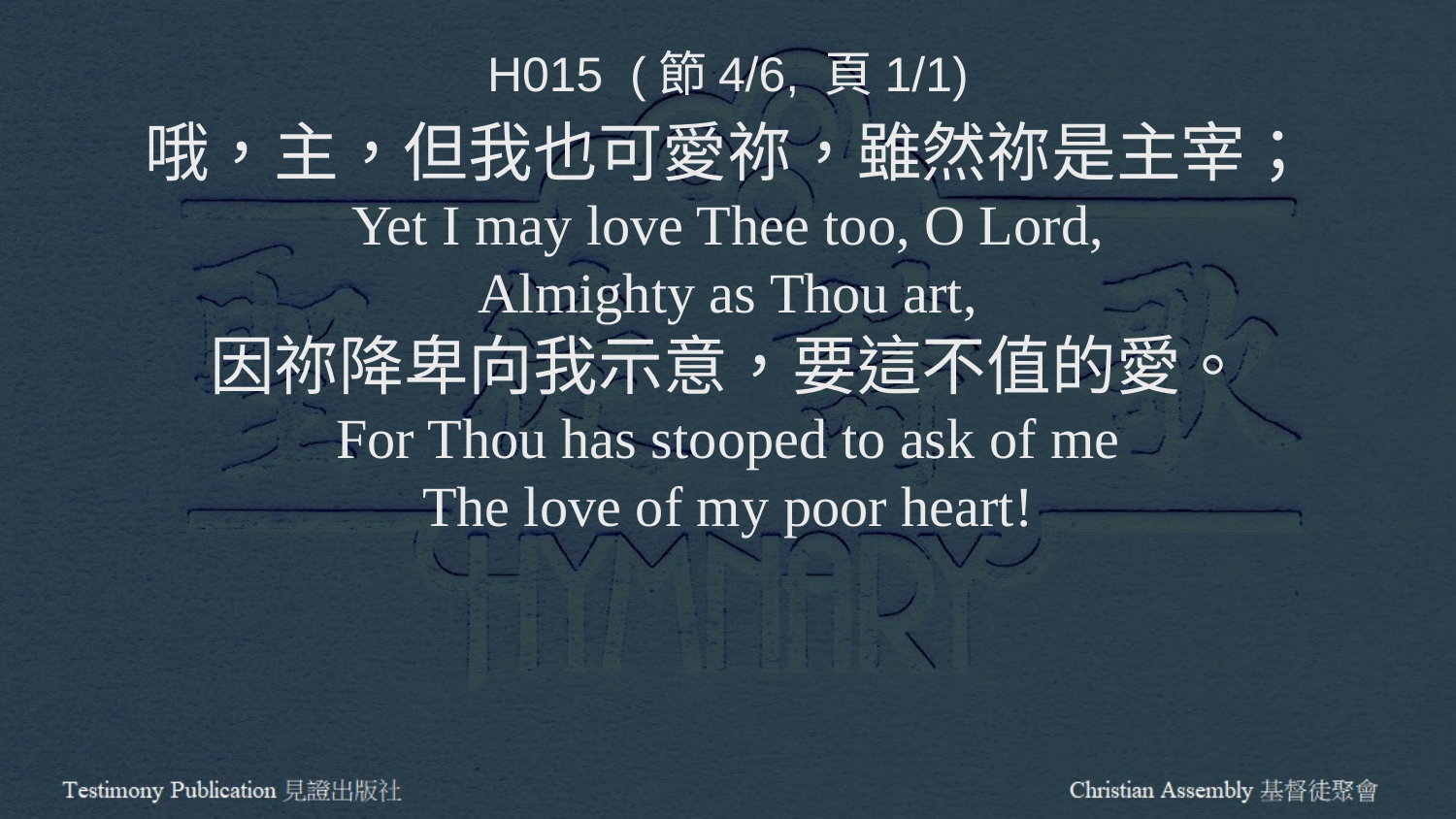

H015  (節4/6, 頁1/1)
哦，主，但我也可愛祢，雖然祢是主宰；
Yet I may love Thee too, O Lord,
Almighty as Thou art,
因祢降卑向我示意，要這不值的愛。
For Thou has stooped to ask of me
The love of my poor heart!